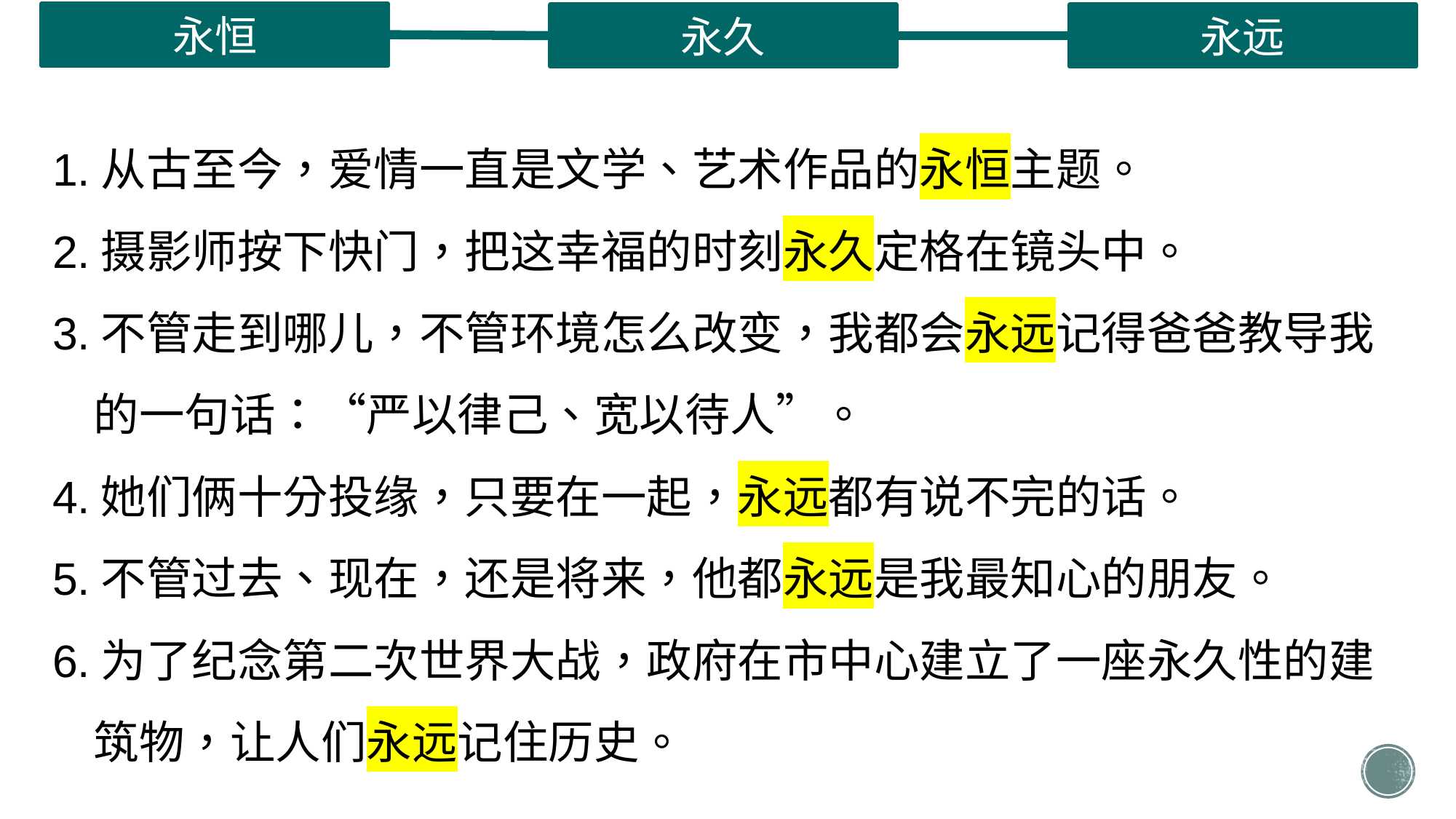

永恒
永久
永远
1.从古至今，爱情一直是文学、艺术作品的永恒主题。
2.摄影师按下快门，把这幸福的时刻永久定格在镜头中。
3.不管走到哪儿，不管环境怎么改变，我都会永远记得爸爸教导我
   的一句话：“严以律己、宽以待人”。
4.她们俩十分投缘，只要在一起，永远都有说不完的话。
5.不管过去、现在，还是将来，他都永远是我最知心的朋友。
6.为了纪念第二次世界大战，政府在市中心建立了一座永久性的建
   筑物，让人们永远记住历史。